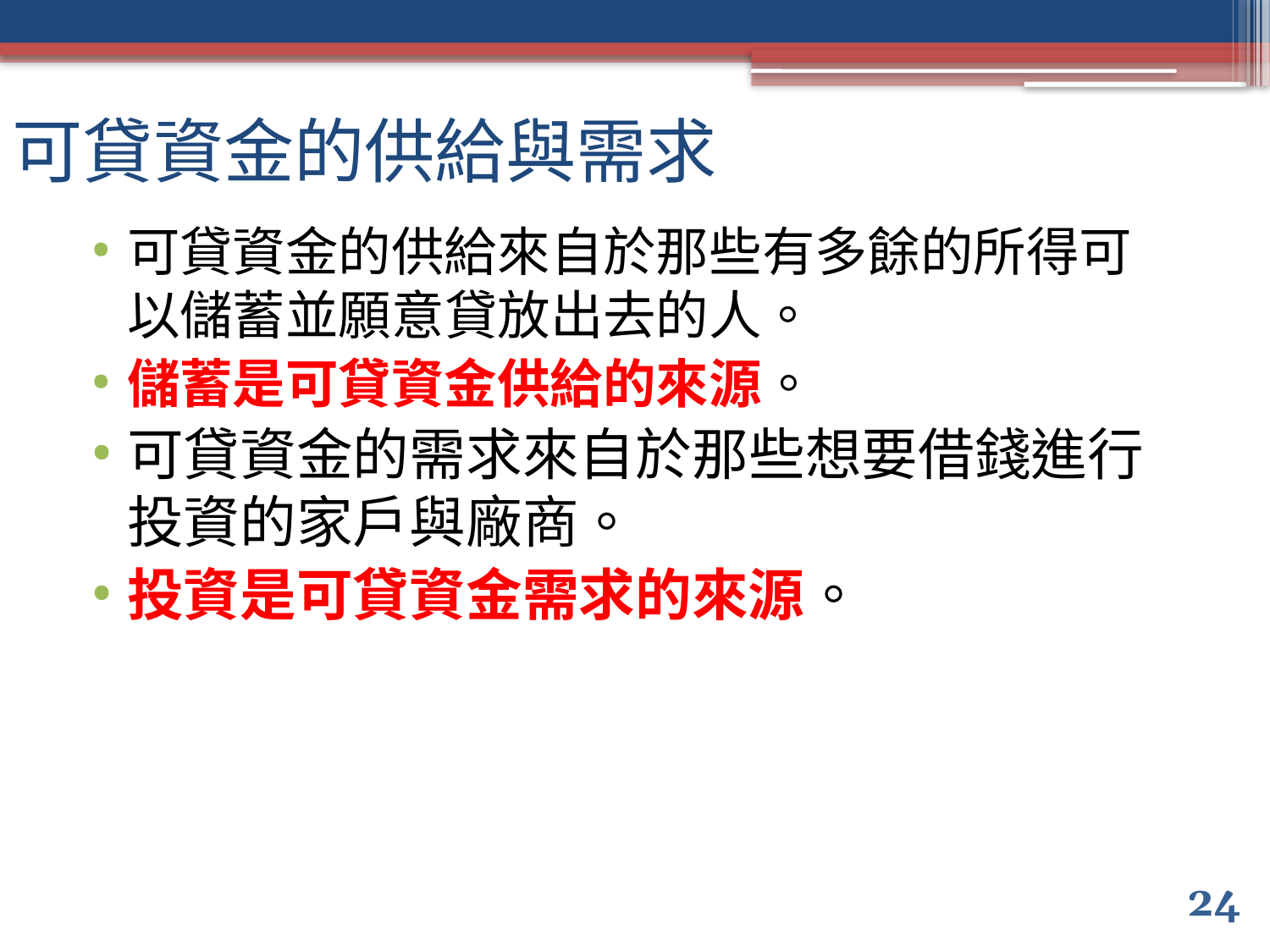

# 可貸資金的供給與需求
可貸資金的供給來自於那些有多餘的所得可以儲蓄並願意貸放出去的人。
儲蓄是可貸資金供給的來源。
可貸資金的需求來自於那些想要借錢進行投資的家戶與廠商。
投資是可貸資金需求的來源。

24